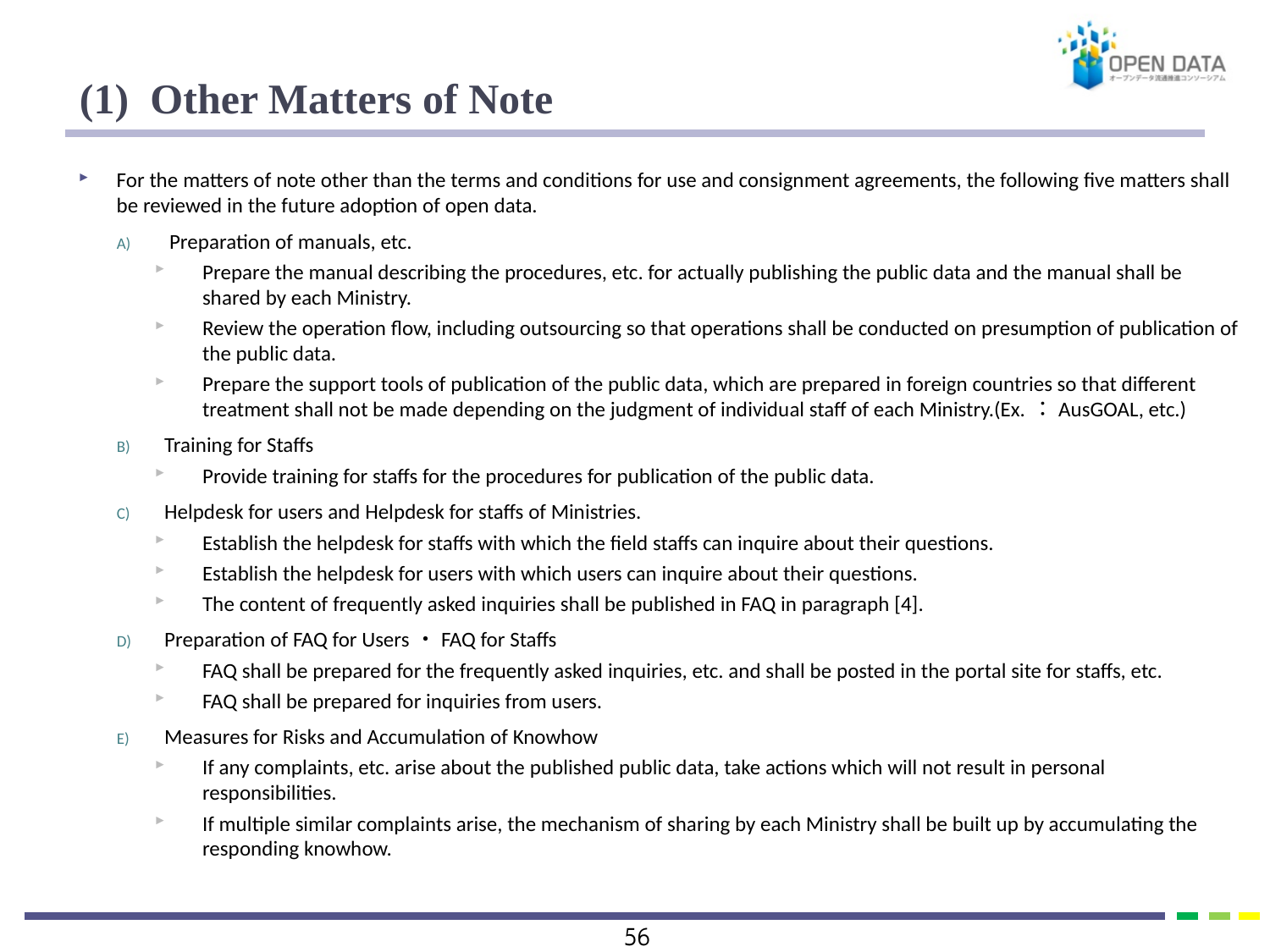

# (1)  Other Matters of Note
For the matters of note other than the terms and conditions for use and consignment agreements, the following five matters shall be reviewed in the future adoption of open data.
 Preparation of manuals, etc.
Prepare the manual describing the procedures, etc. for actually publishing the public data and the manual shall be shared by each Ministry.
Review the operation flow, including outsourcing so that operations shall be conducted on presumption of publication of the public data.
Prepare the support tools of publication of the public data, which are prepared in foreign countries so that different treatment shall not be made depending on the judgment of individual staff of each Ministry.(Ex.：AusGOAL, etc.)
Training for Staffs
Provide training for staffs for the procedures for publication of the public data.
Helpdesk for users and Helpdesk for staffs of Ministries.
Establish the helpdesk for staffs with which the field staffs can inquire about their questions.
Establish the helpdesk for users with which users can inquire about their questions.
The content of frequently asked inquiries shall be published in FAQ in paragraph [4].
Preparation of FAQ for Users・FAQ for Staffs
FAQ shall be prepared for the frequently asked inquiries, etc. and shall be posted in the portal site for staffs, etc.
FAQ shall be prepared for inquiries from users.
Measures for Risks and Accumulation of Knowhow
If any complaints, etc. arise about the published public data, take actions which will not result in personal responsibilities.
If multiple similar complaints arise, the mechanism of sharing by each Ministry shall be built up by accumulating the responding knowhow.
56